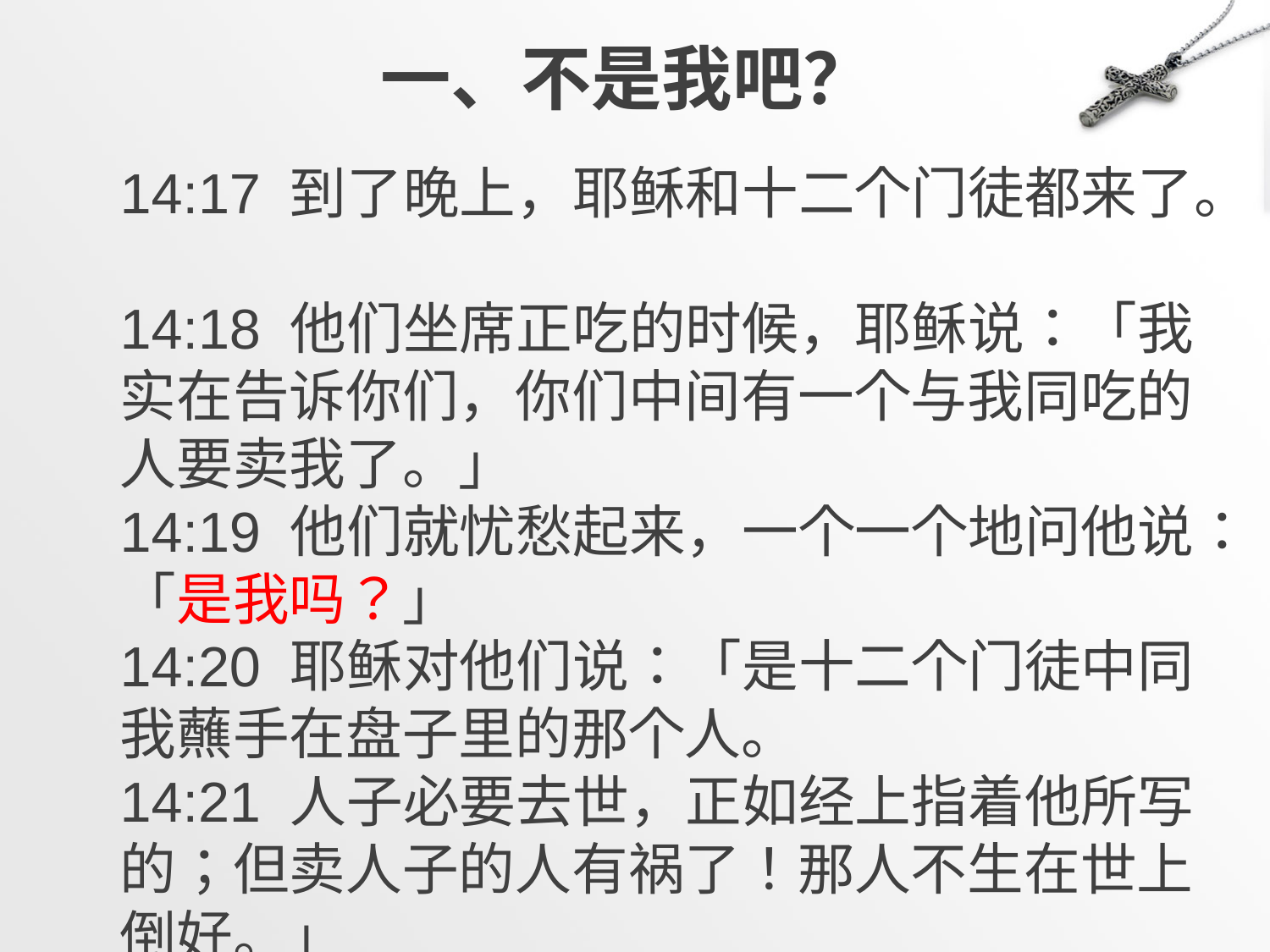

# 一、不是我吧？
14:17 到了晚上，耶稣和十二个门徒都来了。
14:18 他们坐席正吃的时候，耶稣说：「我实在告诉你们，你们中间有一个与我同吃的人要卖我了。」
14:19 他们就忧愁起来，一个一个地问他说：「是我吗？」
14:20 耶稣对他们说：「是十二个门徒中同我蘸手在盘子里的那个人。
14:21 人子必要去世，正如经上指着他所写的；但卖人子的人有祸了！那人不生在世上倒好。」